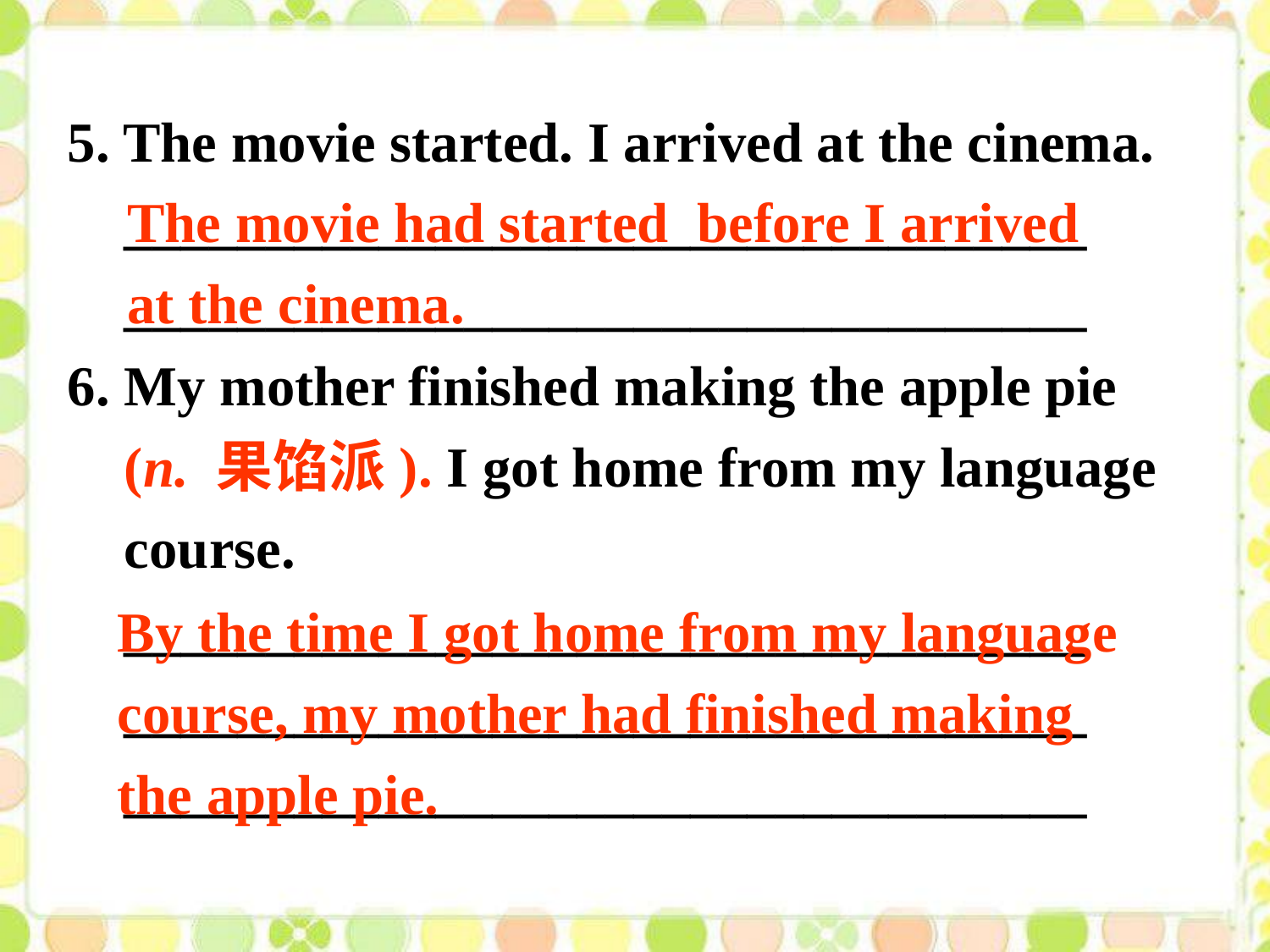

5. The movie started. I arrived at the cinema.
    __________________________________
    __________________________________
6. My mother finished making the apple pie
    (n. 果馅派). I got home from my language
    course.
    __________________________________
    __________________________________
    __________________________________
The movie had started  before I arrived at the cinema.
By the time I got home from my language course, my mother had finished making the apple pie.